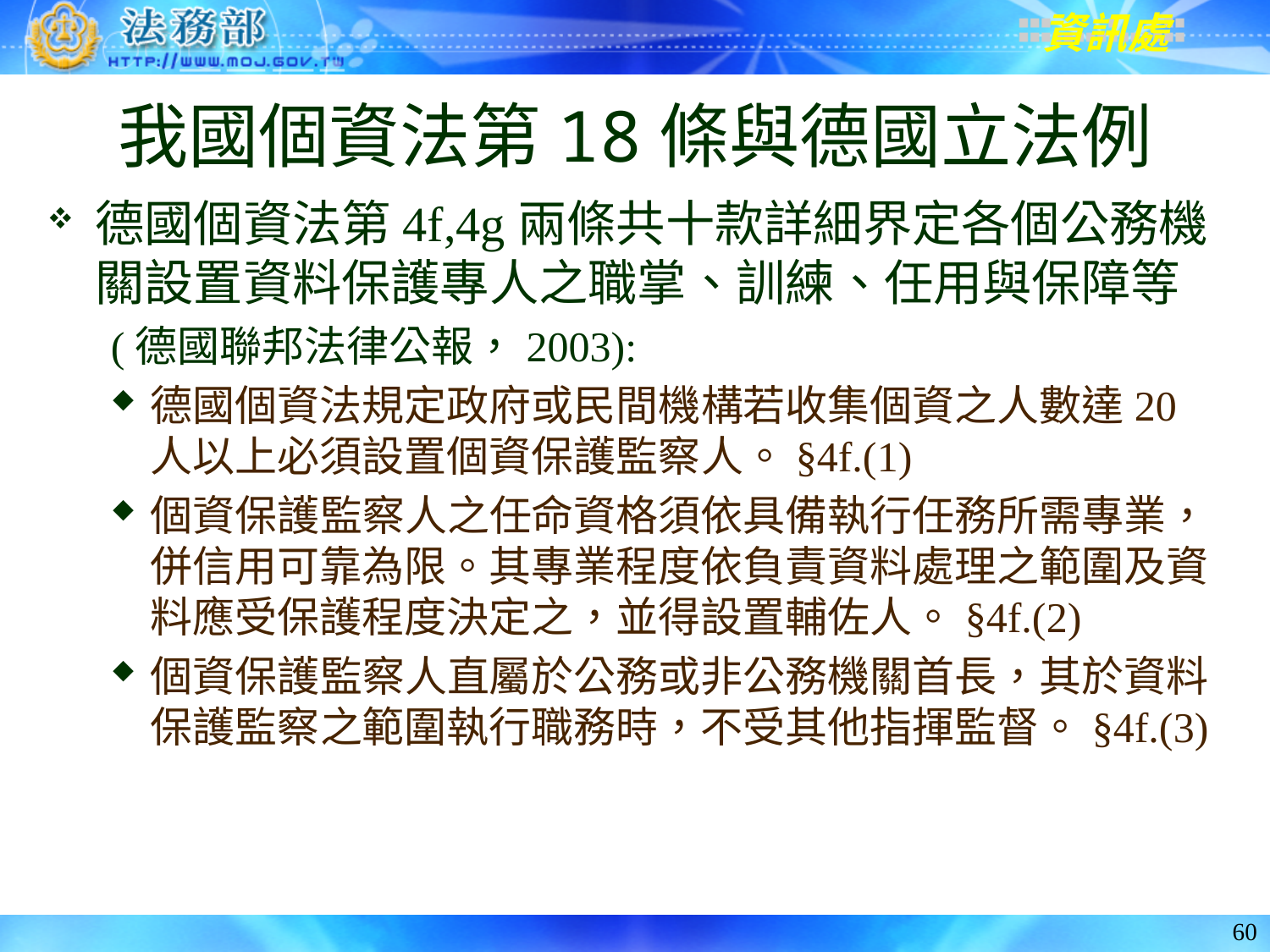

# 我國個資法第18條與德國立法例
德國個資法第4f,4g兩條共十款詳細界定各個公務機關設置資料保護專人之職掌、訓練、任用與保障等
(德國聯邦法律公報，2003):
德國個資法規定政府或民間機構若收集個資之人數達20人以上必須設置個資保護監察人。§4f.(1)
個資保護監察人之任命資格須依具備執行任務所需專業，併信用可靠為限。其專業程度依負責資料處理之範圍及資料應受保護程度決定之，並得設置輔佐人。§4f.(2)
個資保護監察人直屬於公務或非公務機關首長，其於資料保護監察之範圍執行職務時，不受其他指揮監督。§4f.(3)